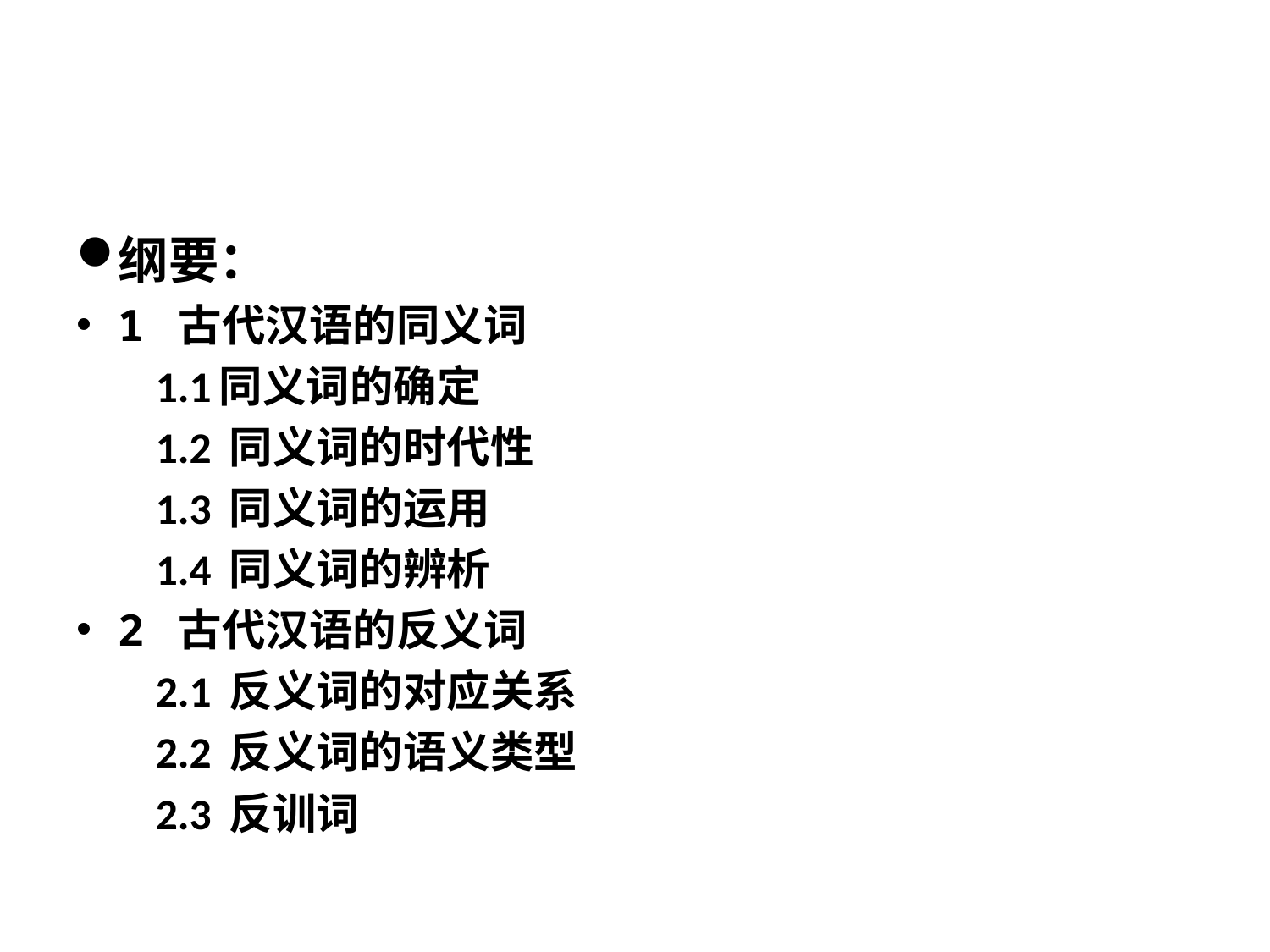

#
纲要：
1 古代汉语的同义词
        1.1同义词的确定
        1.2 同义词的时代性
        1.3 同义词的运用
        1.4 同义词的辨析
2 古代汉语的反义词
        2.1 反义词的对应关系
        2.2 反义词的语义类型
        2.3 反训词